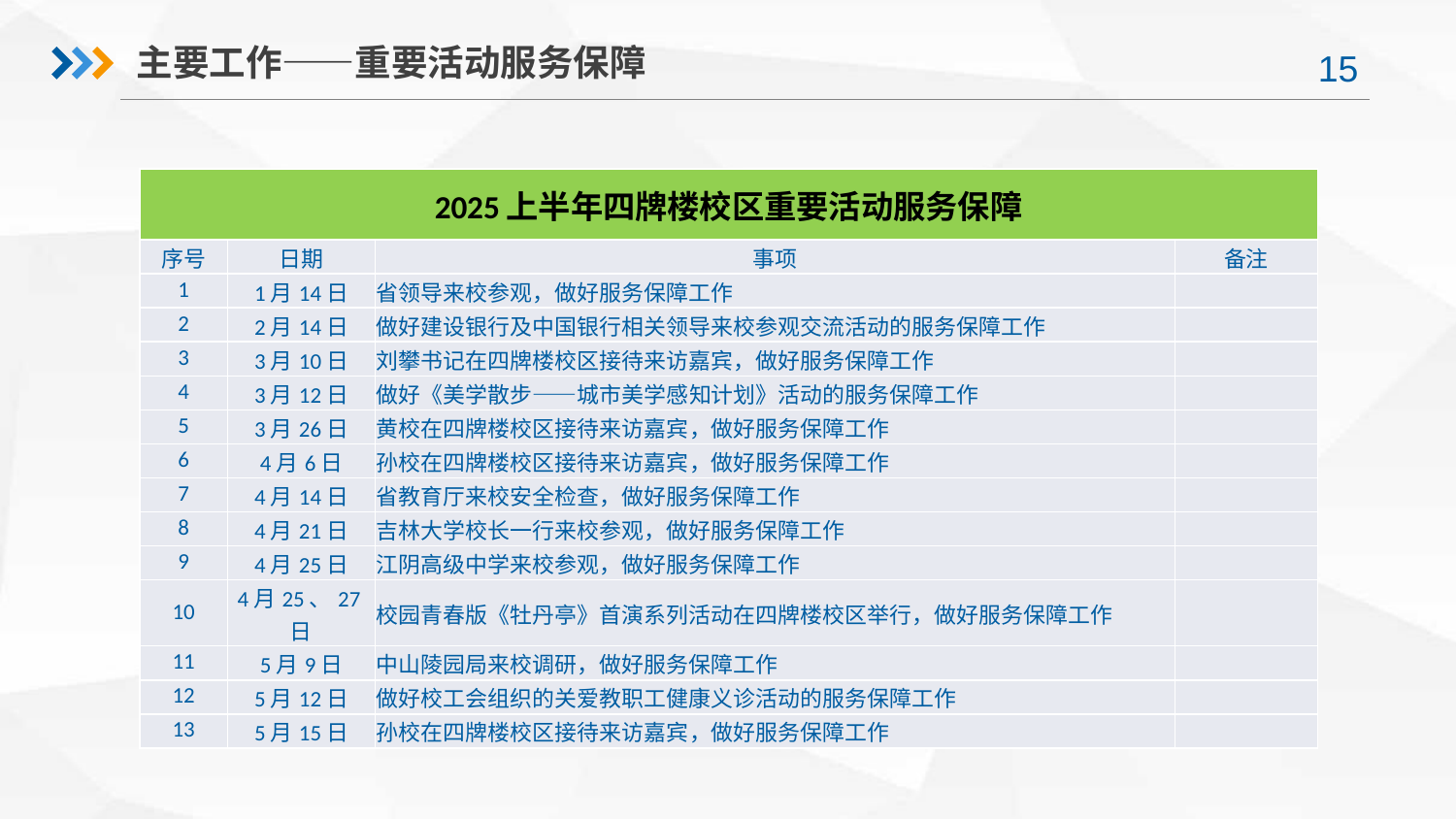

主要工作——重要活动服务保障
| 2025上半年四牌楼校区重要活动服务保障 |  |  |  |
| --- | --- | --- | --- |
| 序号 | 日期 | 事项 | 备注 |
| 1 | 1月14日 | 省领导来校参观，做好服务保障工作 |  |
| 2 | 2月14日 | 做好建设银行及中国银行相关领导来校参观交流活动的服务保障工作 |  |
| 3 | 3月10日 | 刘攀书记在四牌楼校区接待来访嘉宾，做好服务保障工作 |  |
| 4 | 3月12日 | 做好《美学散步——城市美学感知计划》活动的服务保障工作 |  |
| 5 | 3月26日 | 黄校在四牌楼校区接待来访嘉宾，做好服务保障工作 |  |
| 6 | 4月6日 | 孙校在四牌楼校区接待来访嘉宾，做好服务保障工作 |  |
| 7 | 4月14日 | 省教育厅来校安全检查，做好服务保障工作 |  |
| 8 | 4月21日 | 吉林大学校长一行来校参观，做好服务保障工作 |  |
| 9 | 4月25日 | 江阴高级中学来校参观，做好服务保障工作 |  |
| 10 | 4月25、27日 | 校园青春版《牡丹亭》首演系列活动在四牌楼校区举行，做好服务保障工作 |  |
| 11 | 5月9日 | 中山陵园局来校调研，做好服务保障工作 |  |
| 12 | 5月12日 | 做好校工会组织的关爱教职工健康义诊活动的服务保障工作 |  |
| 13 | 5月15日 | 孙校在四牌楼校区接待来访嘉宾，做好服务保障工作 |  |